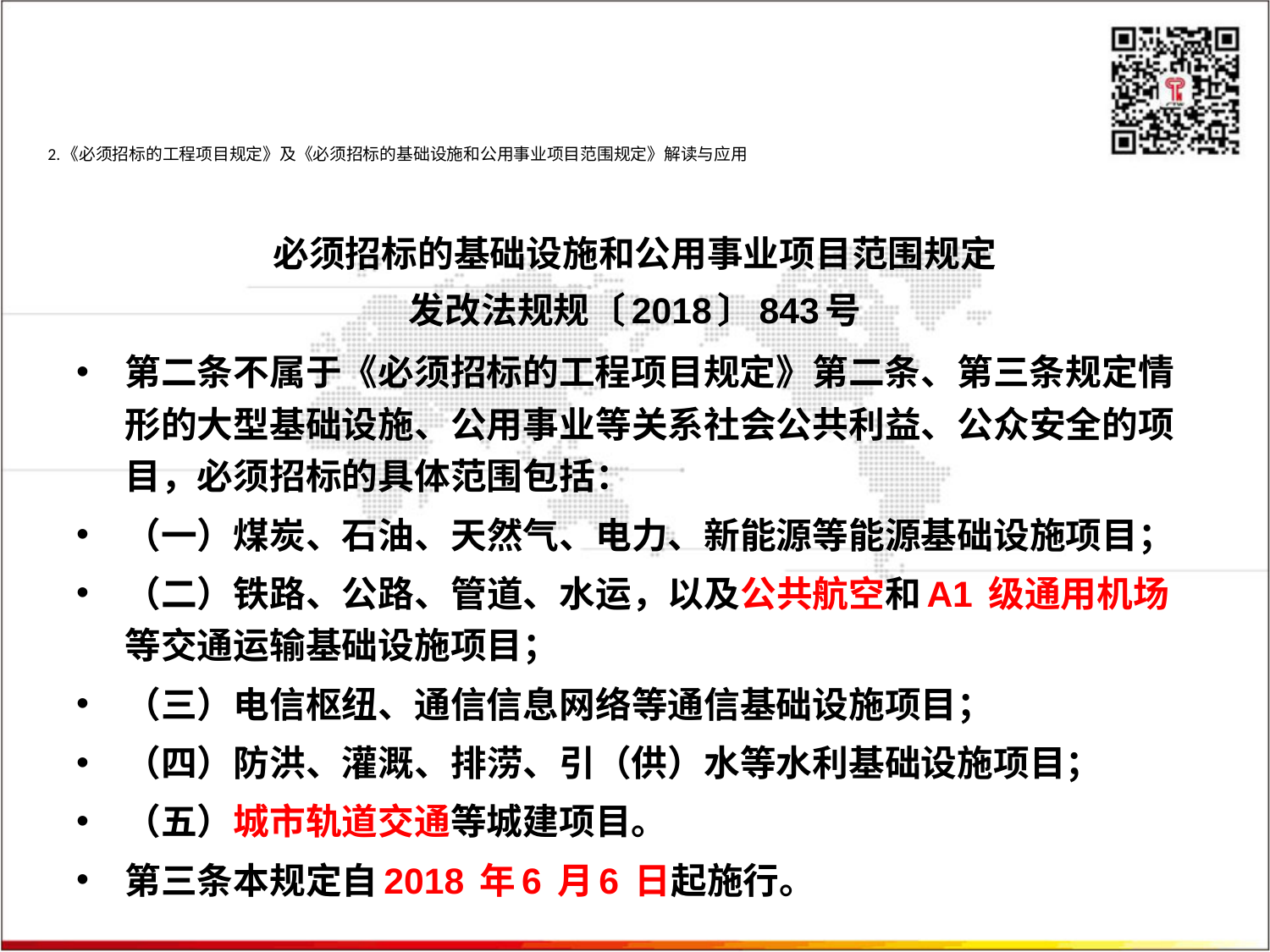

# 2.《必须招标的工程项目规定》及《必须招标的基础设施和公用事业项目范围规定》解读与应用
必须招标的基础设施和公用事业项目范围规定
发改法规规〔2018〕843号
第二条不属于《必须招标的工程项目规定》第二条、第三条规定情形的大型基础设施、公用事业等关系社会公共利益、公众安全的项目，必须招标的具体范围包括：
（一）煤炭、石油、天然气、电力、新能源等能源基础设施项目；
（二）铁路、公路、管道、水运，以及公共航空和A1 级通用机场等交通运输基础设施项目；
（三）电信枢纽、通信信息网络等通信基础设施项目；
（四）防洪、灌溉、排涝、引（供）水等水利基础设施项目；
（五）城市轨道交通等城建项目。
第三条本规定自2018 年6 月6 日起施行。